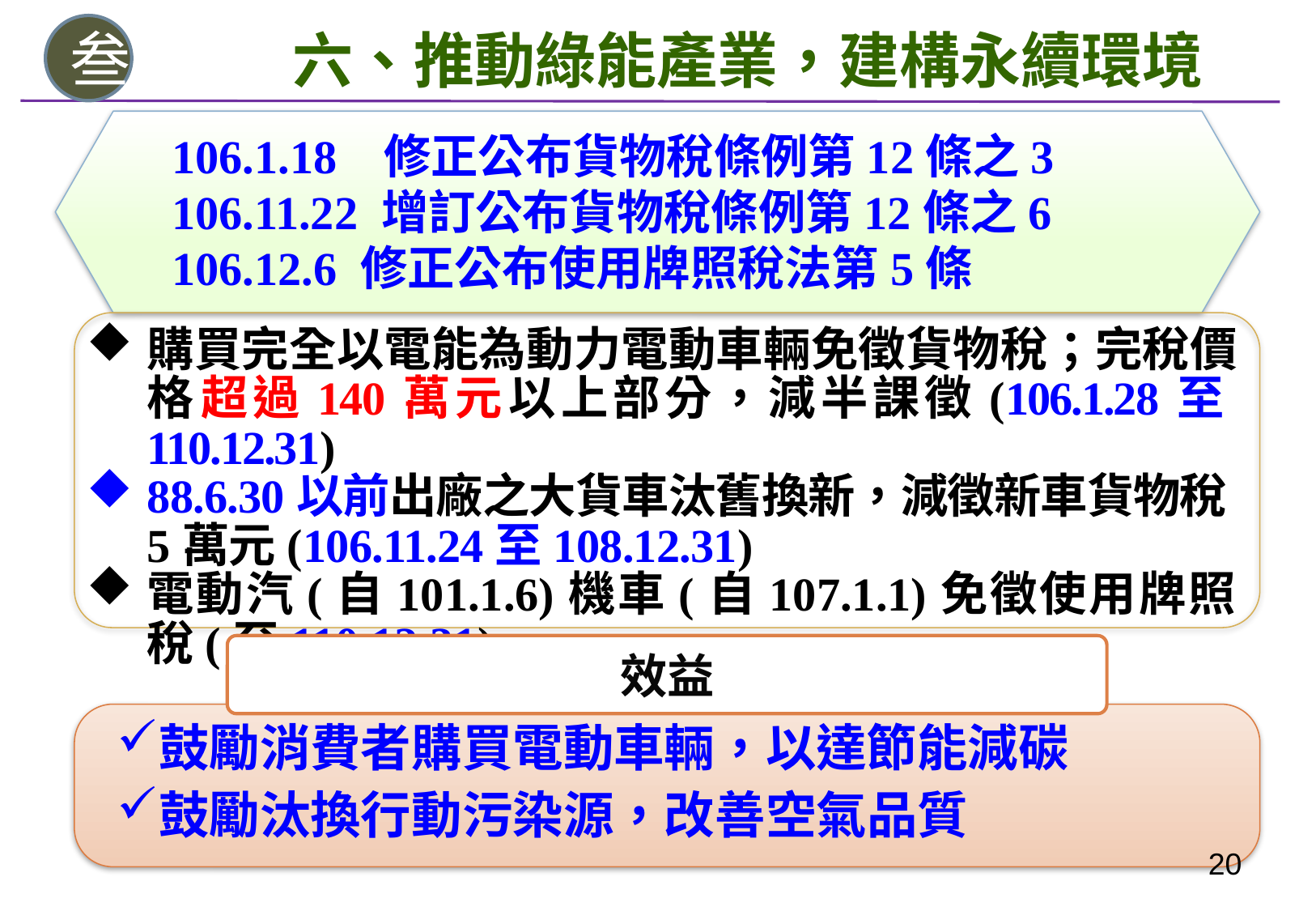

叁
六、推動綠能產業，建構永續環境

106.1.18   修正公布貨物稅條例第12條之3
106.11.22 增訂公布貨物稅條例第12條之6
106.12.6 修正公布使用牌照稅法第5條

購買完全以電能為動力電動車輛免徵貨物稅；完稅價格超過140萬元以上部分，減半課徵(106.1.28至110.12.31)
88.6.30以前出廠之大貨車汰舊換新，減徵新車貨物稅5萬元(106.11.24至108.12.31)
電動汽(自101.1.6)機車(自107.1.1)免徵使用牌照稅(至110.12.31)
效益
鼓勵消費者購買電動車輛，以達節能減碳
鼓勵汰換行動污染源，改善空氣品質

20